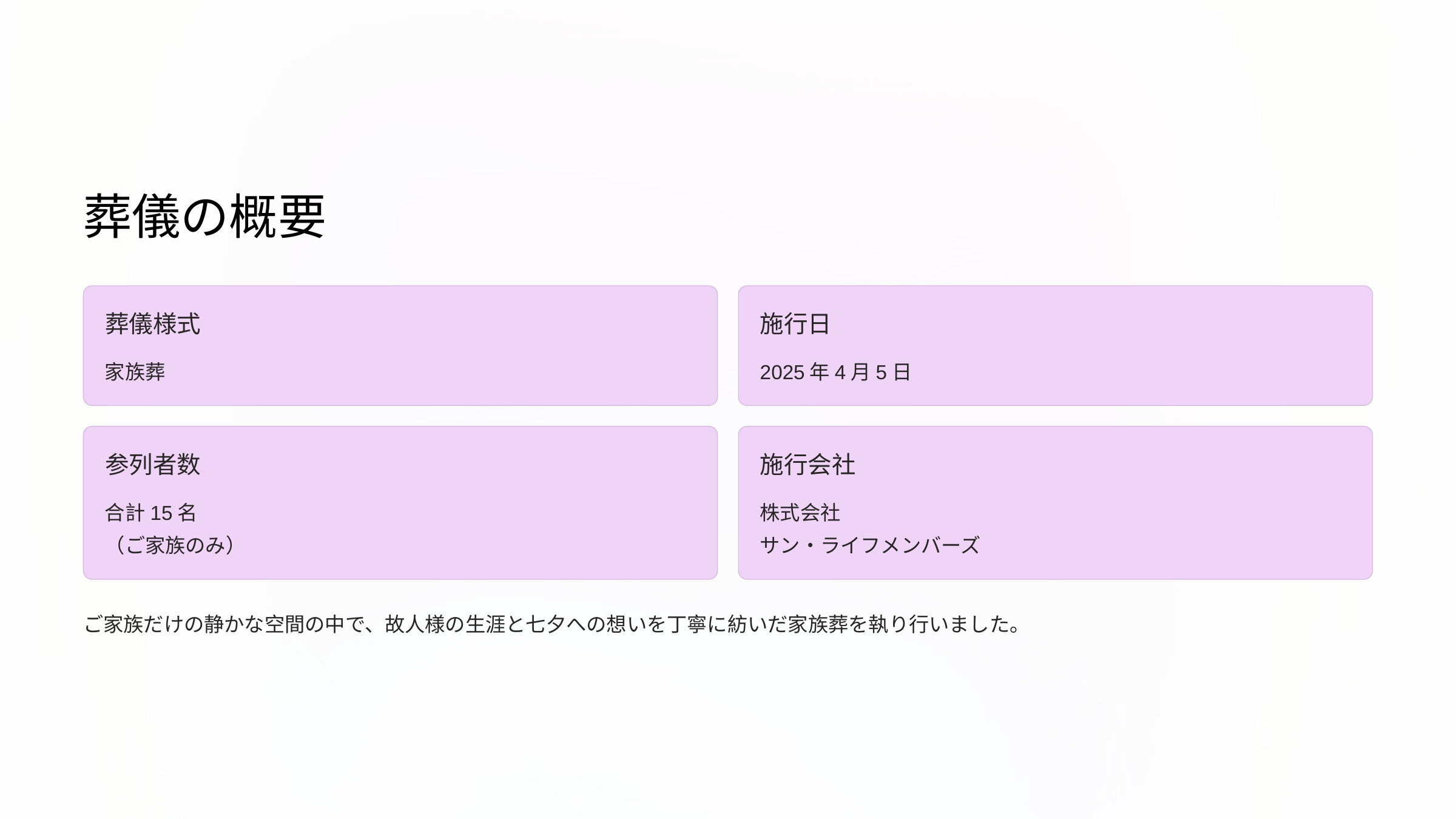

葬儀の概要

葬儀様式
施行日
家族葬
2025年4月5日

参列者数
施行会社
合計15名
（ご家族のみ）
株式会社
サン・ライフメンバーズ
ご家族だけの静かな空間の中で、故人様の生涯と七夕への想いを丁寧に紡いだ家族葬を執り行いました。